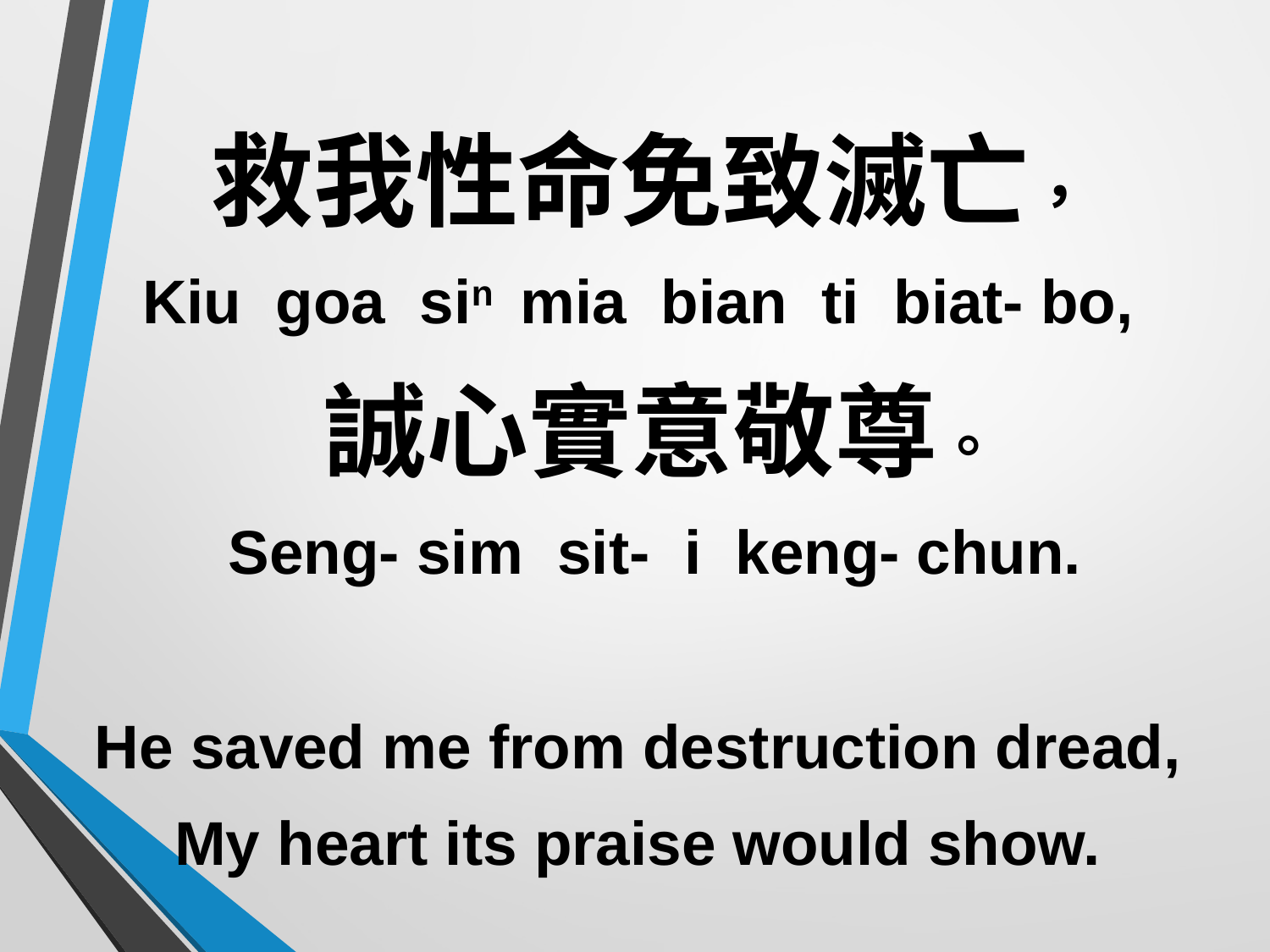

救我性命免致滅亡，
Kiu  goa  sin  mia  bian  ti  biat- bo,
 誠心實意敬尊。
  Seng- sim  sit-  i  keng- chun.

He saved me from destruction dread,
My heart its praise would show.